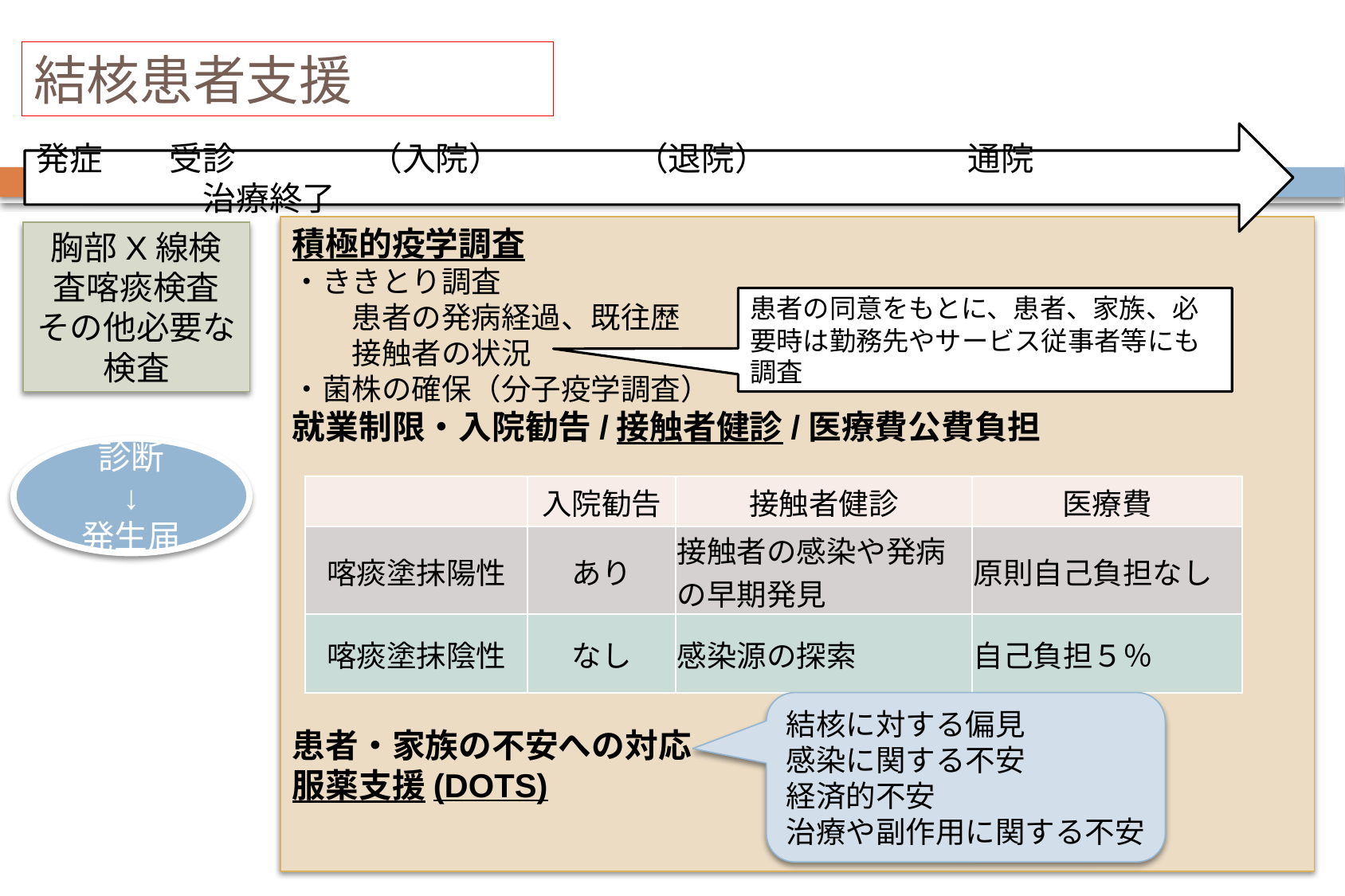

# 結核患者支援
発症　　受診　　　　（入院）　　　　（退院）　　　　　　通院　　　　　　　　　　　治療終了
積極的疫学調査
・ききとり調査
　　患者の発病経過、既往歴
　　接触者の状況
・菌株の確保（分子疫学調査）
就業制限・入院勧告/接触者健診/医療費公費負担

患者・家族の不安への対応
服薬支援(DOTS)

胸部X線検査喀痰検査
その他必要な検査
患者の同意をもとに、患者、家族、必要時は勤務先やサービス従事者等にも調査
診断
↓
発生届
|  | 入院勧告 | 接触者健診 | 医療費 |
| --- | --- | --- | --- |
| 喀痰塗抹陽性 | あり | 接触者の感染や発病の早期発見 | 原則自己負担なし |
| 喀痰塗抹陰性 | なし | 感染源の探索 | 自己負担５％ |
結核に対する偏見
感染に関する不安
経済的不安
治療や副作用に関する不安